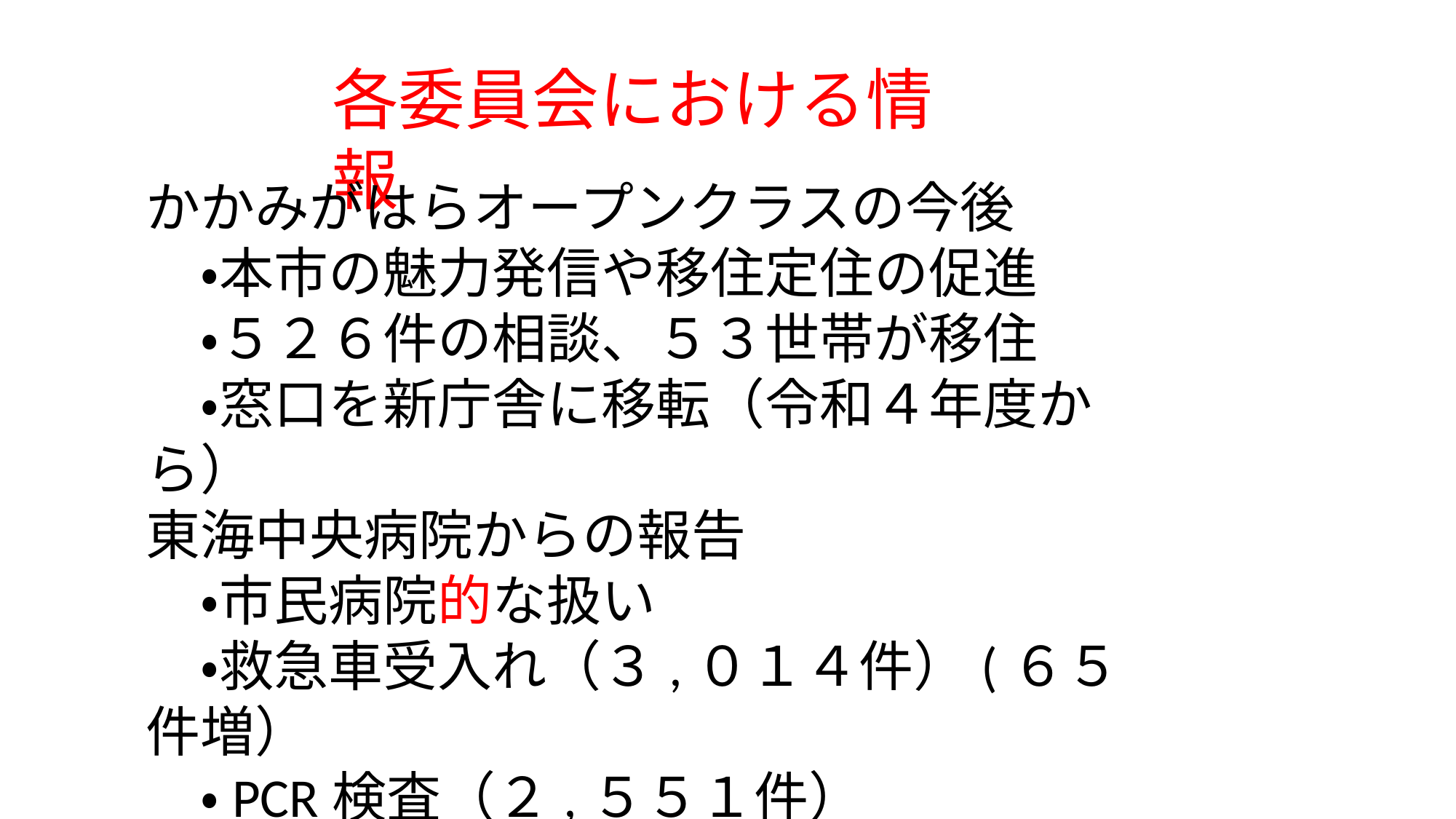

各委員会における情報
かかみがはらオープンクラスの今後
　・本市の魅力発信や移住定住の促進
　・５２６件の相談、５３世帯が移住
　・窓口を新庁舎に移転（令和４年度から）
東海中央病院からの報告
　・市民病院的な扱い
　・救急車受入れ（３,０１４件）(６５件増）
　・PCR検査（２,５５１件）
　・MRIなどの高額医療機器の購入に支援